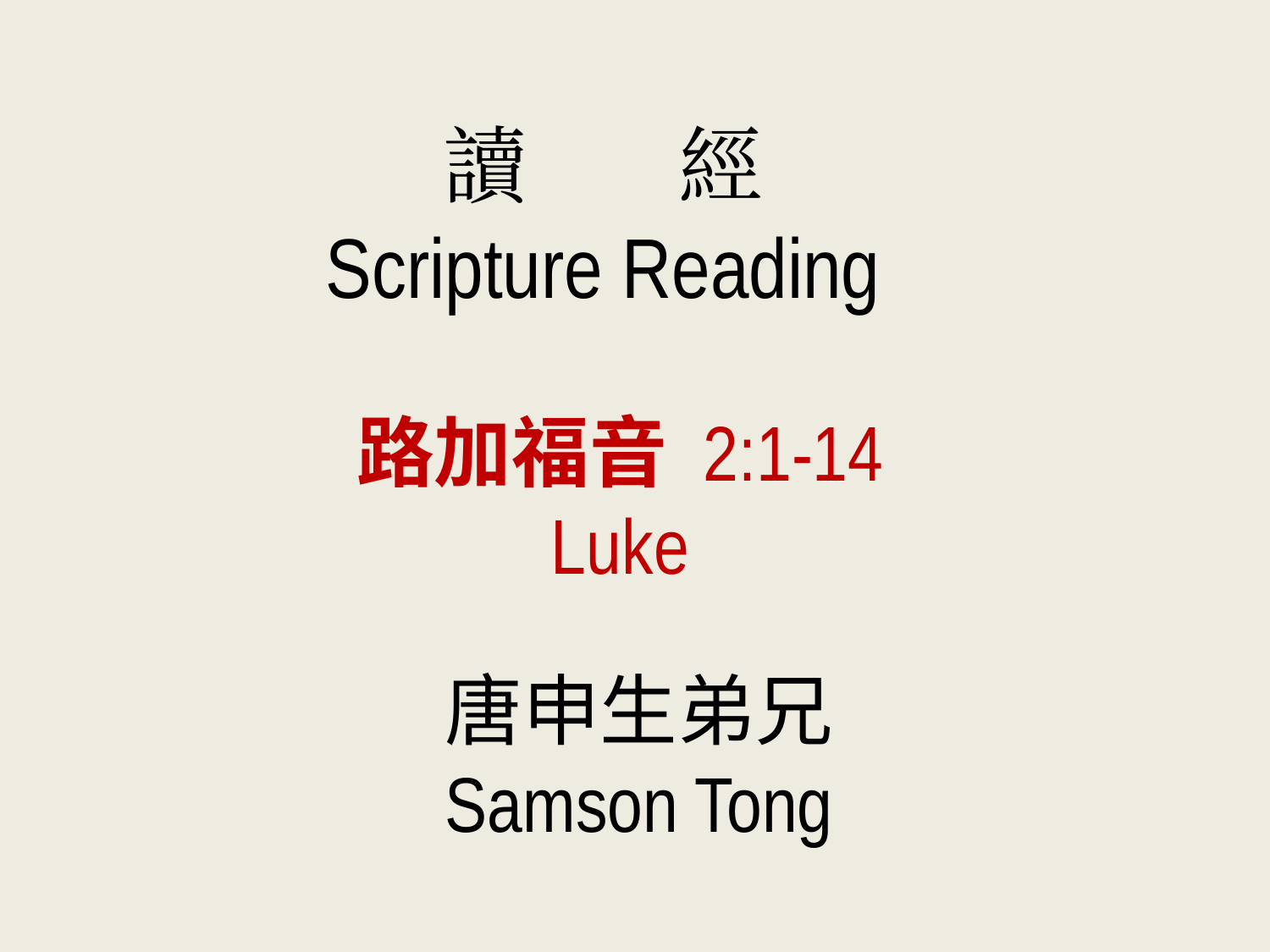

讀       經
Scripture Reading

路加福音 2:1-14
Luke
唐申生弟兄
Samson Tong